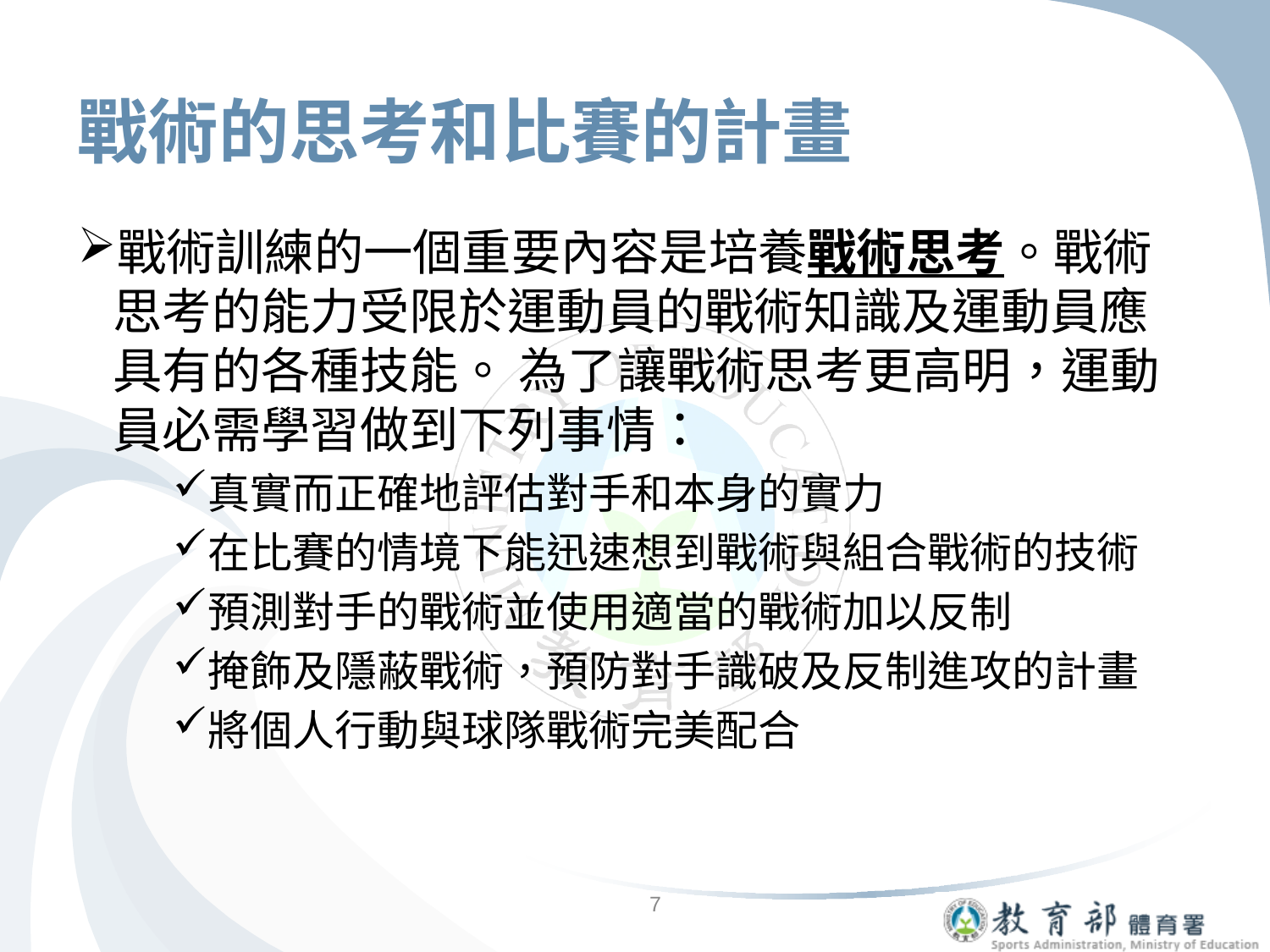

# 戰術的思考和比賽的計畫
戰術訓練的一個重要內容是培養戰術思考。戰術思考的能力受限於運動員的戰術知識及運動員應具有的各種技能。 為了讓戰術思考更高明，運動員必需學習做到下列事情：
真實而正確地評估對手和本身的實力
在比賽的情境下能迅速想到戰術與組合戰術的技術
預測對手的戰術並使用適當的戰術加以反制
掩飾及隱蔽戰術，預防對手識破及反制進攻的計畫
將個人行動與球隊戰術完美配合
7